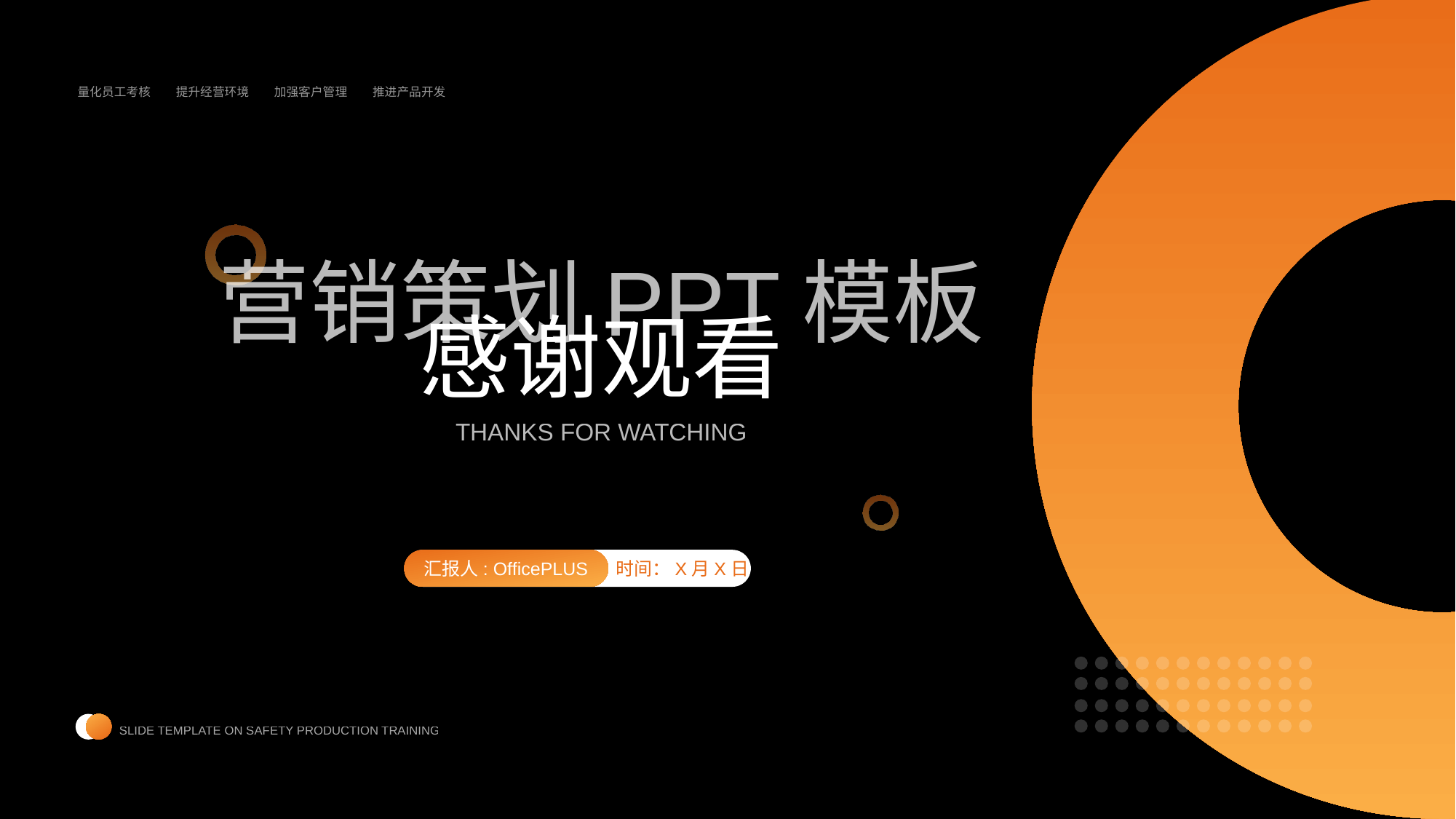

量化员工考核
提升经营环境
加强客户管理
推进产品开发
营销策划PPT模板
感谢观看
THANKS FOR WATCHING

时间：X月X日
汇报人: OfficePLUS

SLIDE TEMPLATE ON SAFETY PRODUCTION TRAINING